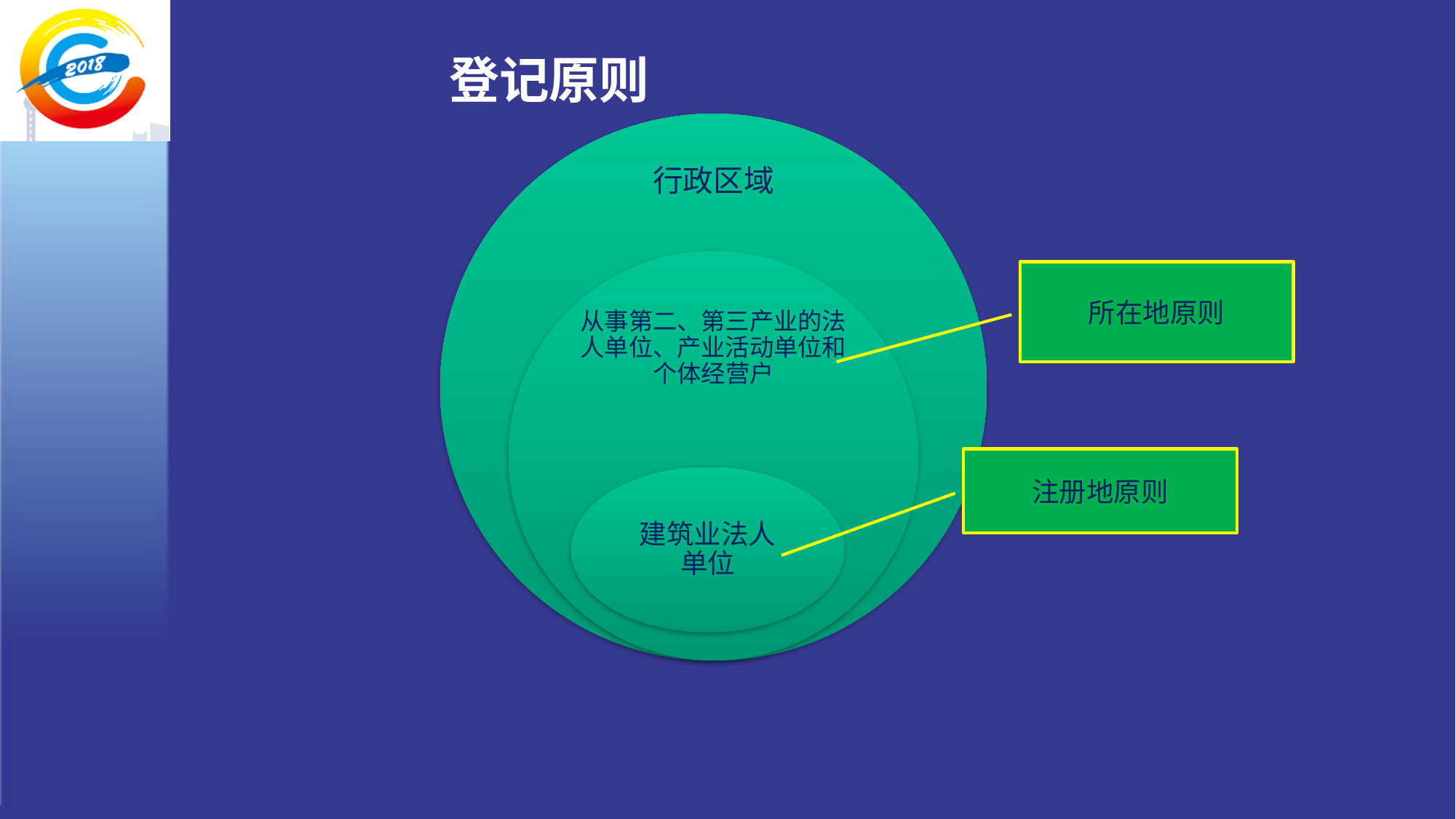

# 登记原则
行政区域

从事第二、第三产业的法人单位、产业活动单位和个体经营户
建筑业法人单位
所在地原则
注册地原则